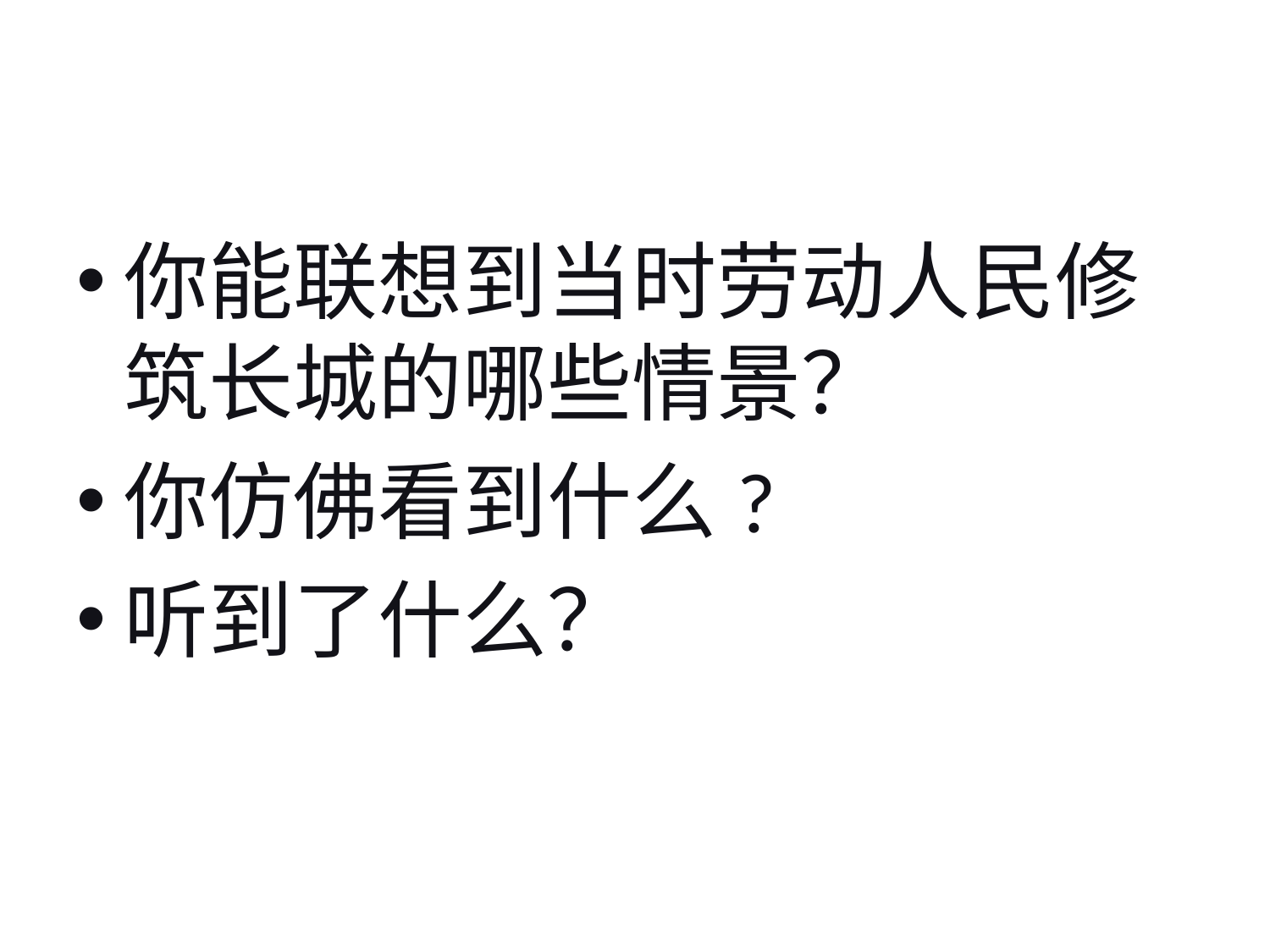

你能联想到当时劳动人民修筑长城的哪些情景？
你仿佛看到什么?
听到了什么？